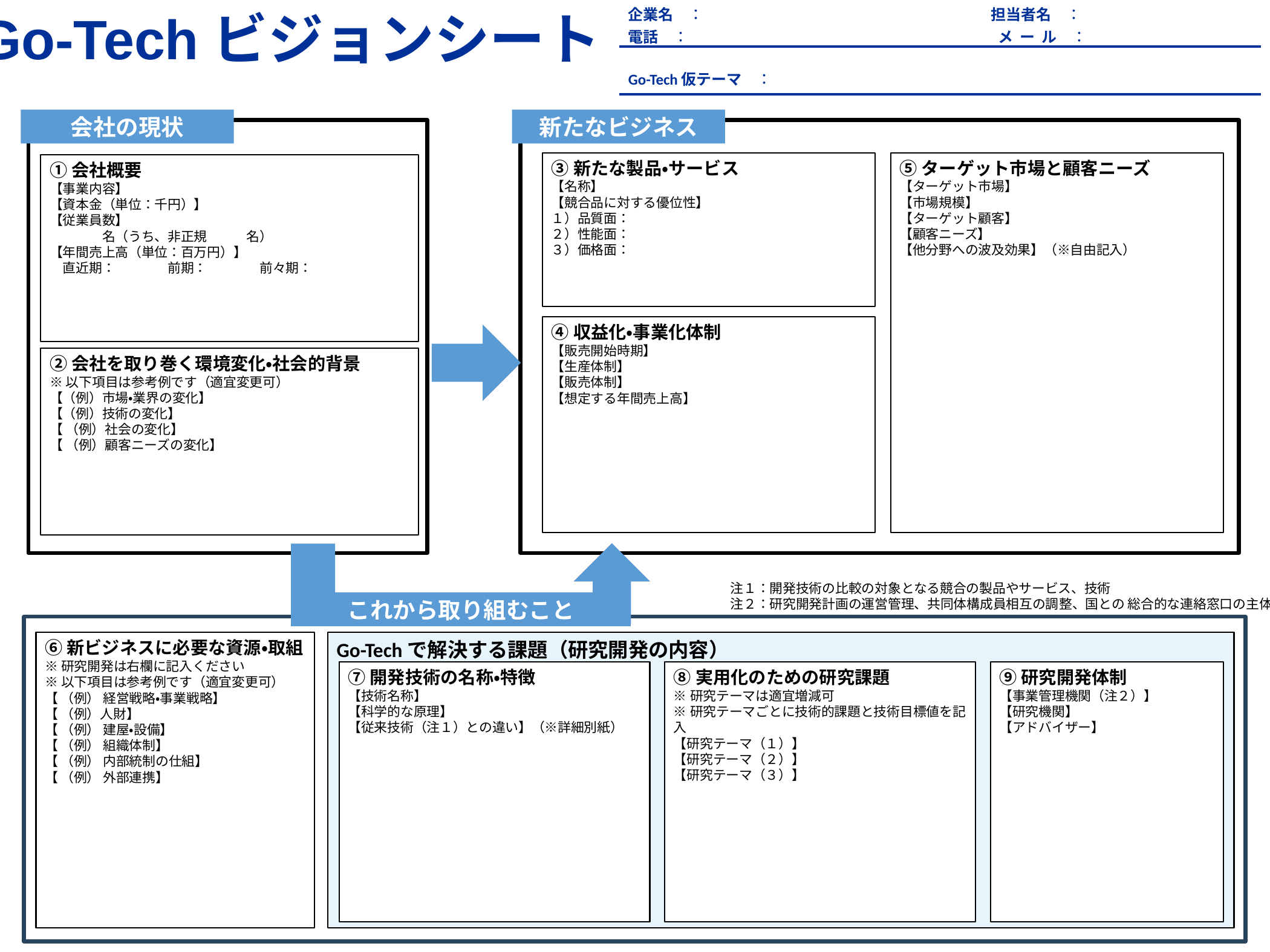

| 企業名　：　　　　　　　　　　　　　　　　　　　担当者名　： 電話　：　 　　　　　　　　　　　　　　　　　　　メ ー ル　： |
| --- |
| Go-Tech仮テーマ　： |
Go-Techビジョンシート
会社の現状
新たなビジネス

③新たな製品・サービス
【名称】
【競合品に対する優位性】
１）品質面：
２）性能面：
３）価格面：
⑤ターゲット市場と顧客ニーズ
【ターゲット市場】
【市場規模】
【ターゲット顧客】
【顧客ニーズ】
【他分野への波及効果】（※自由記入）
④収益化・事業化体制
【販売開始時期】
【生産体制】
【販売体制】
【想定する年間売上高】

①会社概要
【事業内容】
【資本金（単位：千円）】
【従業員数】
　　　　名（うち、非正規　　　名）
【年間売上高（単位：百万円）】
　直近期：　　　　前期：　　　　前々期：
②会社を取り巻く環境変化・社会的背景
※以下項目は参考例です（適宜変更可）
【（例）市場・業界の変化】
【（例）技術の変化】
【 （例）社会の変化】
【 （例）顧客ニーズの変化】

これから取り組むこと
注１：開発技術の比較の対象となる競合の製品やサービス、技術
注２：研究開発計画の運営管理、共同体構成員相互の調整、国との 総合的な連絡窓口の主体

⑥新ビジネスに必要な資源・取組
※研究開発は右欄に記入ください
※以下項目は参考例です（適宜変更可）
【 （例） 経営戦略・事業戦略】
【 （例）人財】
【 （例） 建屋・設備】
【 （例） 組織体制】
【 （例） 内部統制の仕組】
【 （例） 外部連携】
Go-Techで解決する課題（研究開発の内容）
⑦開発技術の名称・特徴
【技術名称】
【科学的な原理】
【従来技術（注１）との違い】（※詳細別紙）
⑧実用化のための研究課題
※研究テーマは適宜増減可
※研究テーマごとに技術的課題と技術目標値を記入
【研究テーマ（１）】
【研究テーマ（２）】
【研究テーマ（３）】
⑨研究開発体制
【事業管理機関（注２）】
【研究機関】
【アドバイザー】